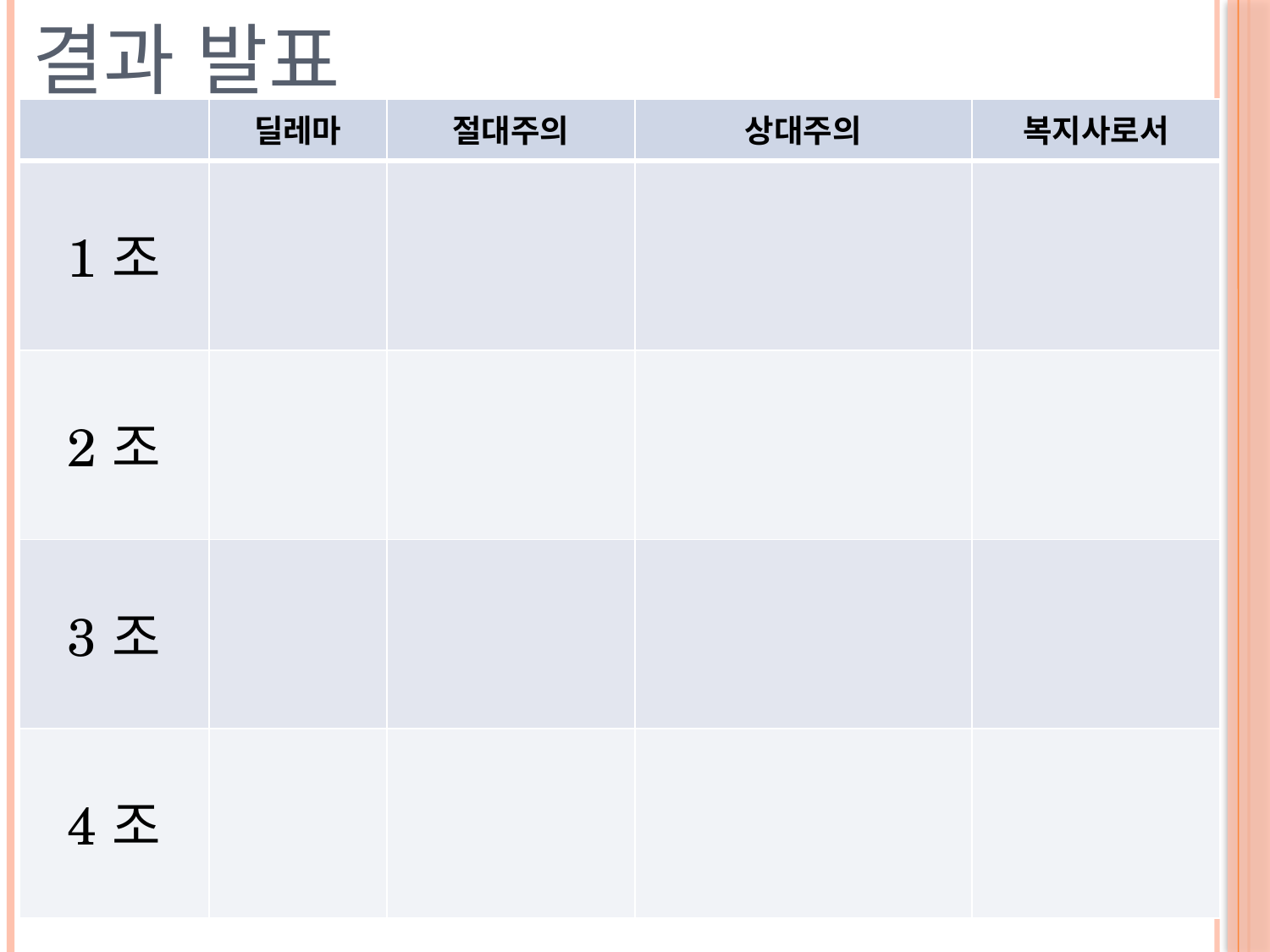

# 결과 발표
|  | 딜레마 | 절대주의 | 상대주의 | 복지사로서 |
| --- | --- | --- | --- | --- |
| 1조 |  |  |  |  |
| 2조 |  |  |  |  |
| 3조 |  |  |  |  |
| 4조 |  |  |  |  |